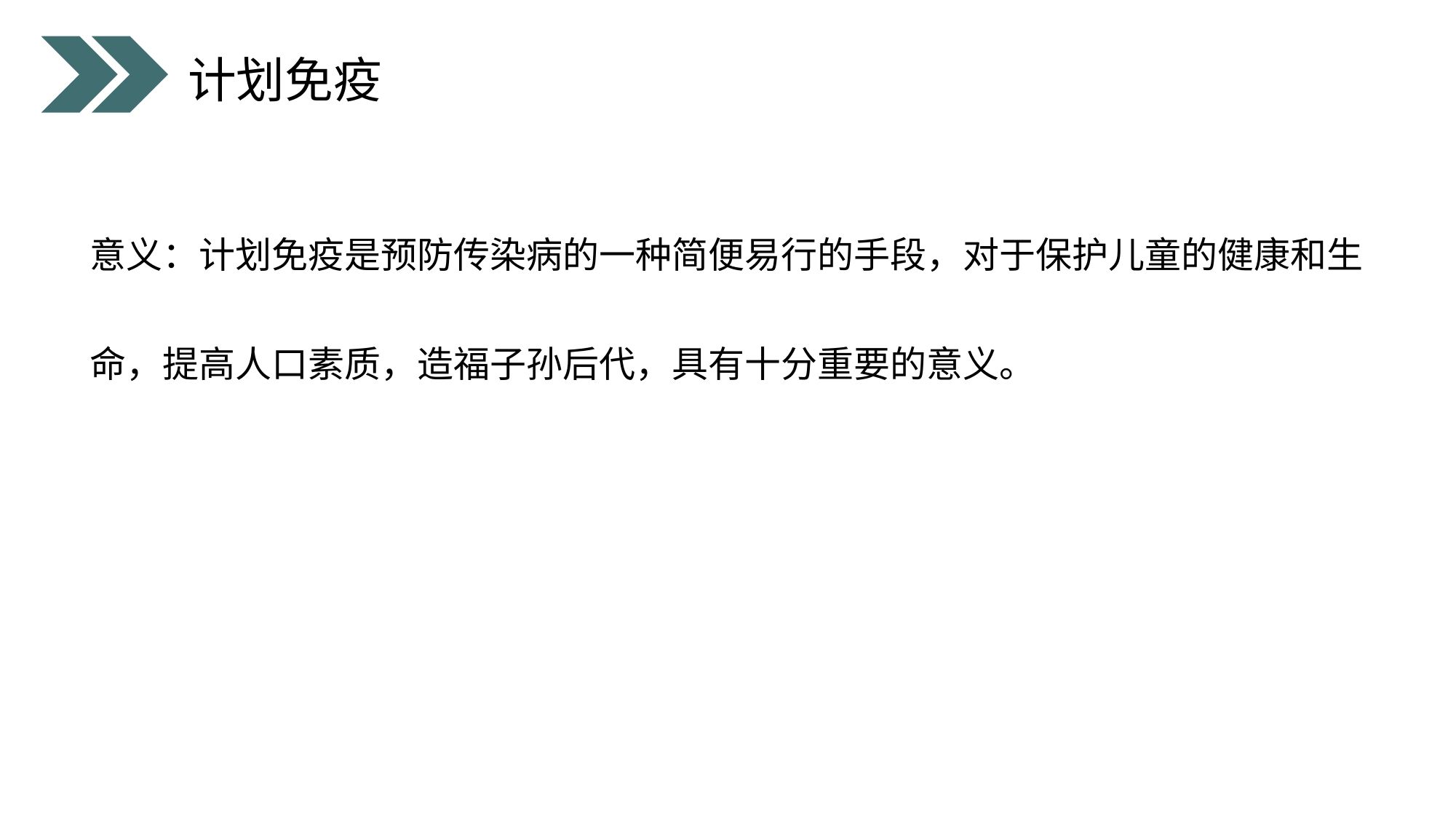

计划免疫
意义：计划免疫是预防传染病的一种简便易行的手段，对于保护儿童的健康和生命，提高人口素质，造福子孙后代，具有十分重要的意义。